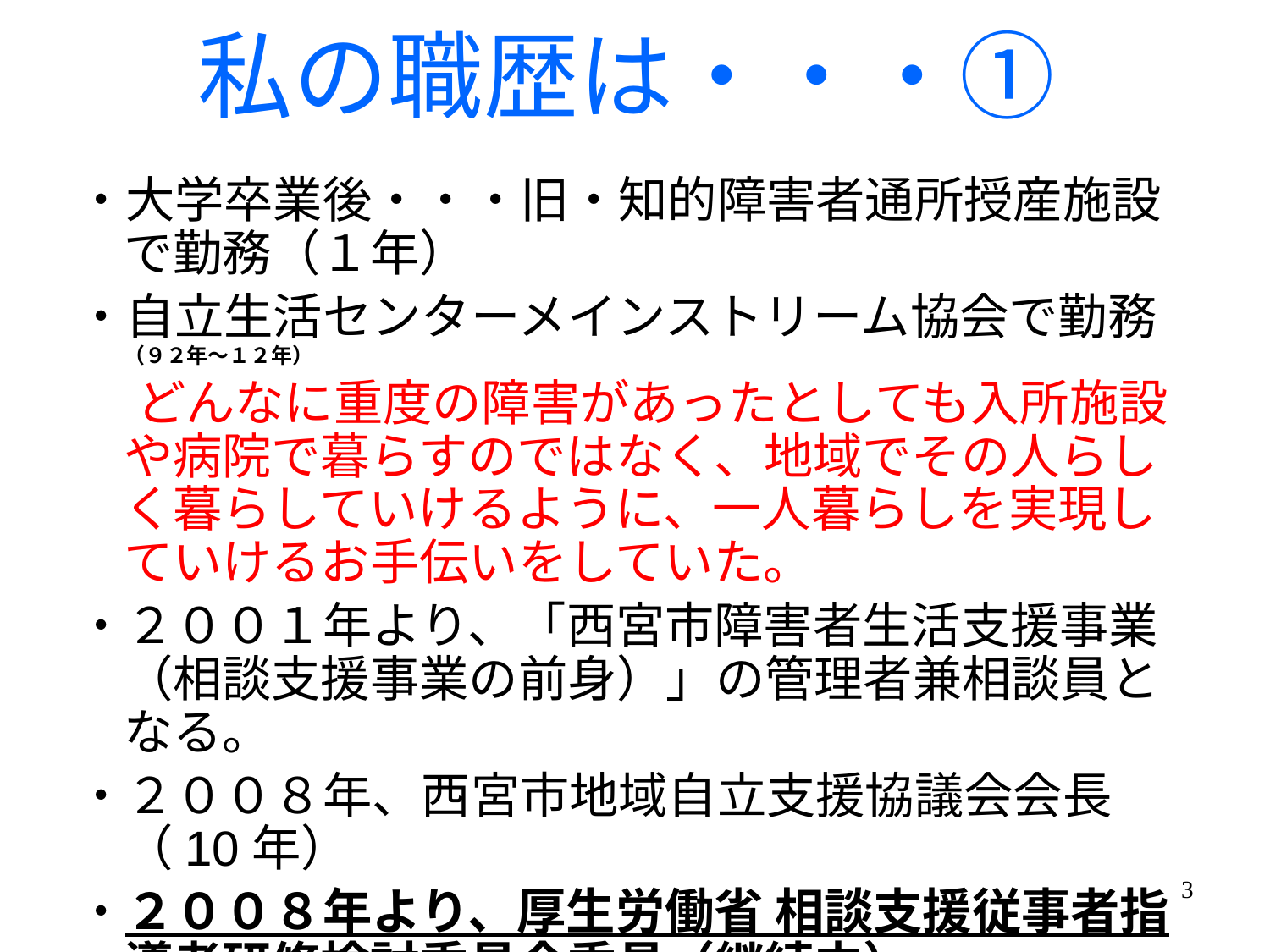

# 私の職歴は・・・①
・大学卒業後・・・旧・知的障害者通所授産施設で勤務（１年）
・自立生活センターメインストリーム協会で勤務（９２年～１２年）
　 どんなに重度の障害があったとしても入所施設や病院で暮らすのではなく、地域でその人らしく暮らしていけるように、一人暮らしを実現していけるお手伝いをしていた。
・２００１年より、「西宮市障害者生活支援事業（相談支援事業の前身）」の管理者兼相談員となる。
・２００８年、西宮市地域自立支援協議会会長（10年）
・２００８年より、厚生労働省 相談支援従事者指導者研修検討委員会委員（継続中）
3